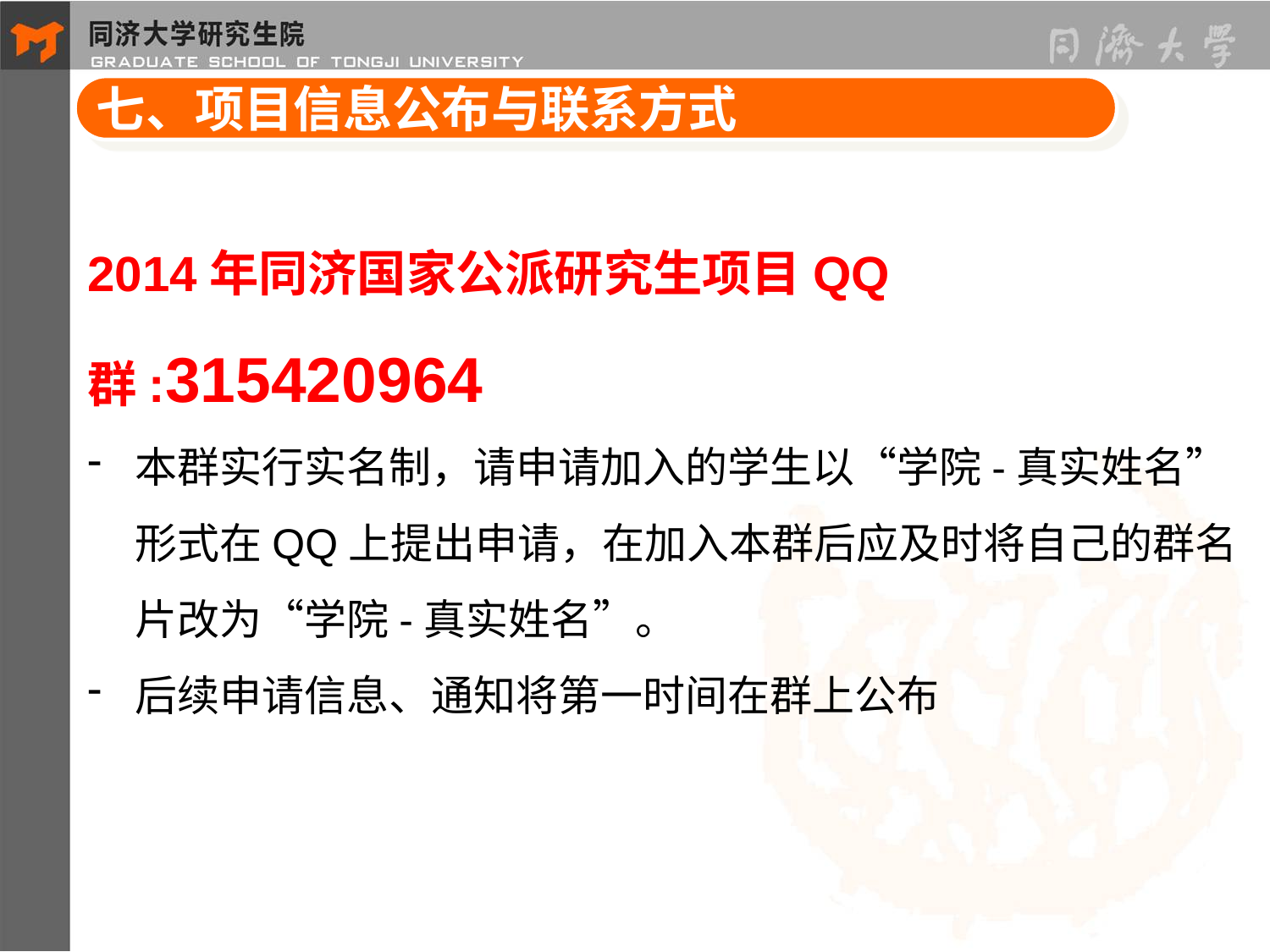

七、项目信息公布与联系方式
2014年同济国家公派研究生项目QQ群:315420964
本群实行实名制，请申请加入的学生以“学院-真实姓名”形式在QQ上提出申请，在加入本群后应及时将自己的群名片改为“学院-真实姓名”。
后续申请信息、通知将第一时间在群上公布

32